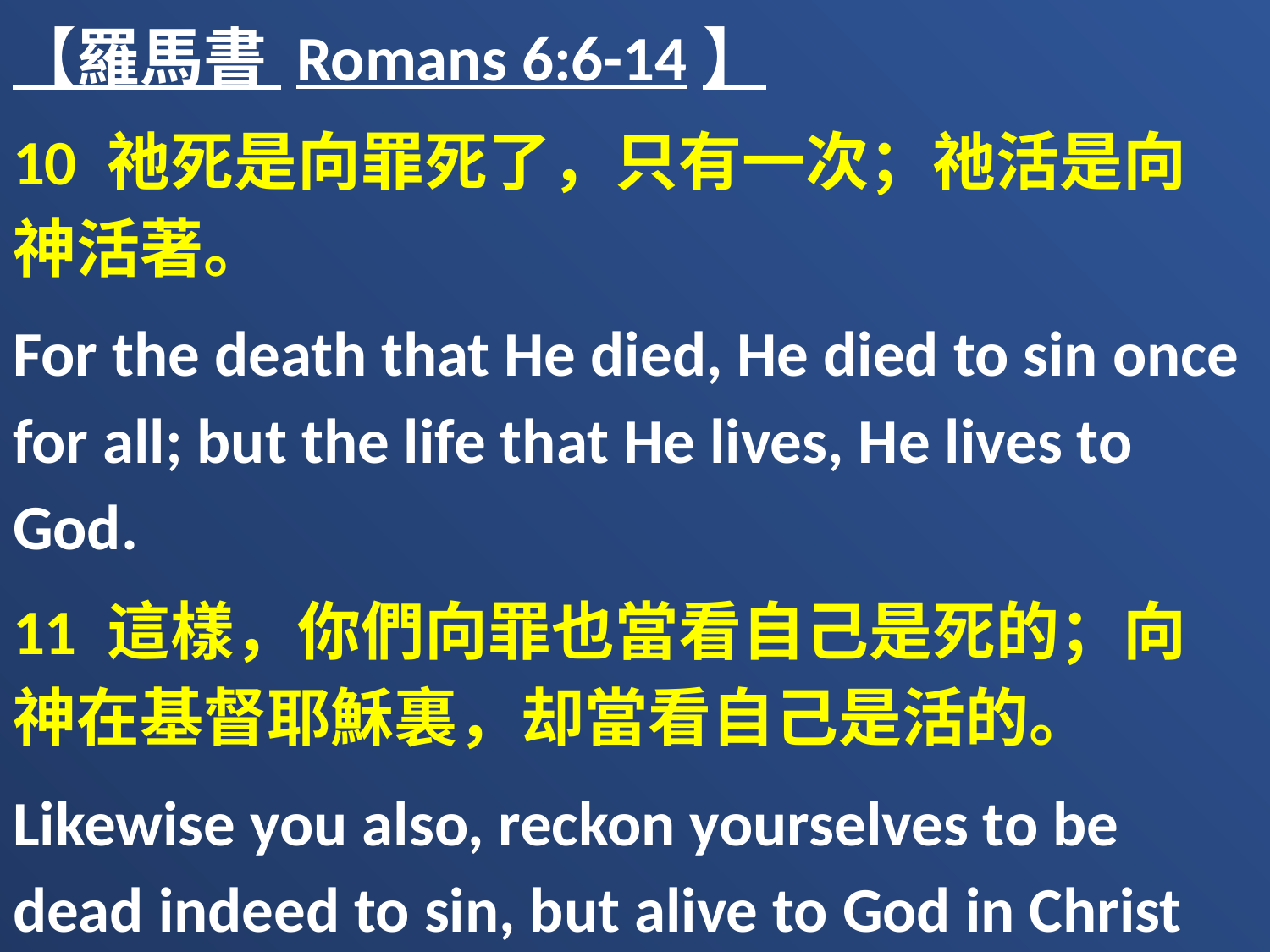

【羅馬書 Romans 6:6-14】
10 祂死是向罪死了，只有一次；祂活是向　神活著。
For the death that He died, He died to sin once for all; but the life that He lives, He lives to God.
11 這樣，你們向罪也當看自己是死的；向　神在基督耶穌裏，却當看自己是活的。
Likewise you also, reckon yourselves to be dead indeed to sin, but alive to God in Christ Jesus our Lord.